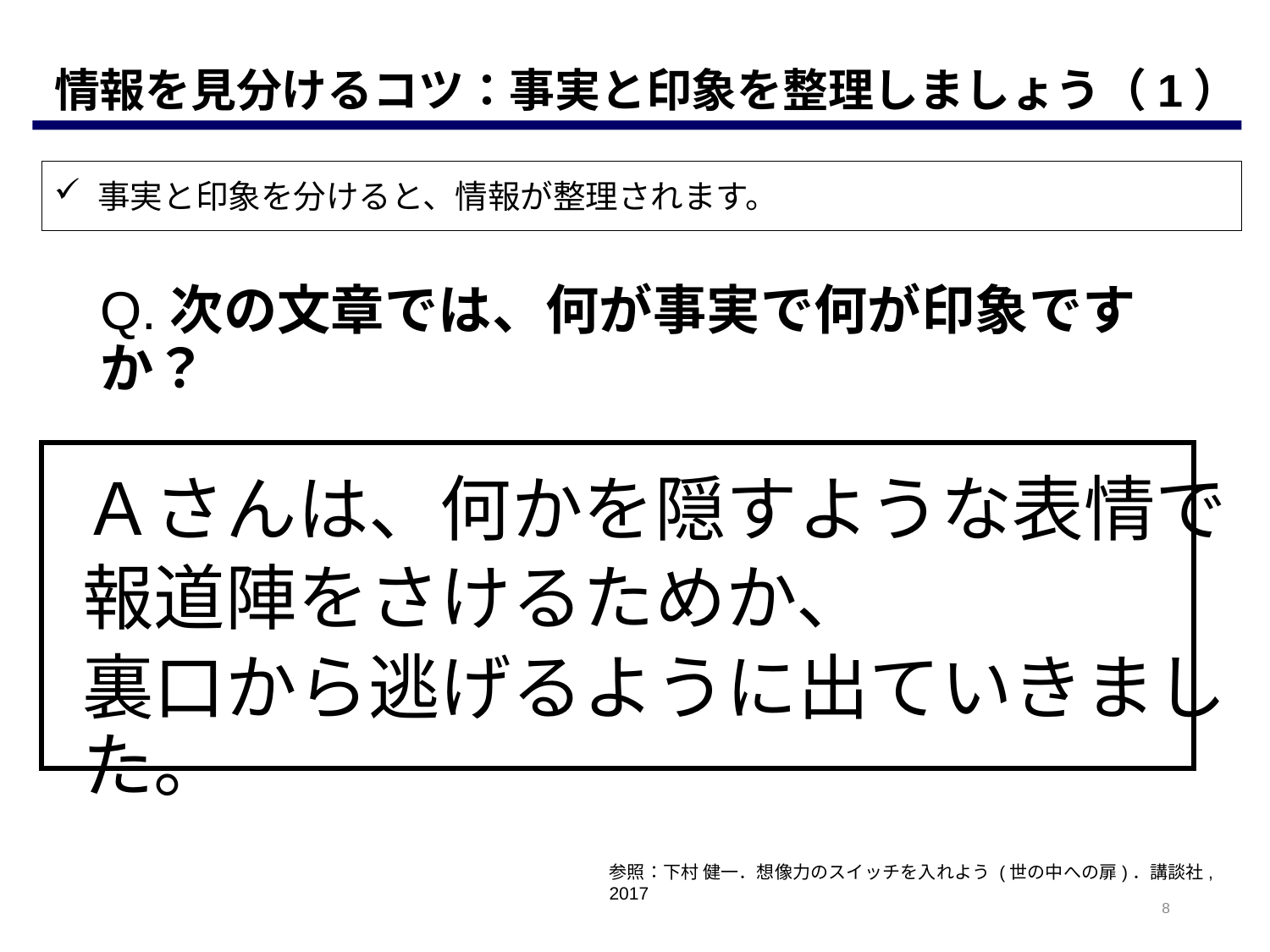

情報を見分けるコツ：事実と印象を整理しましょう（1）

事実と印象を分けると、情報が整理されます。
# Q.次の文章では、何が事実で何が印象ですか？

Ａさんは、何かを隠すような表情で
報道陣をさけるためか、
裏口から逃げるように出ていきました。
参照：下村 健一．想像力のスイッチを入れよう (世の中への扉)．講談社, 2017
8